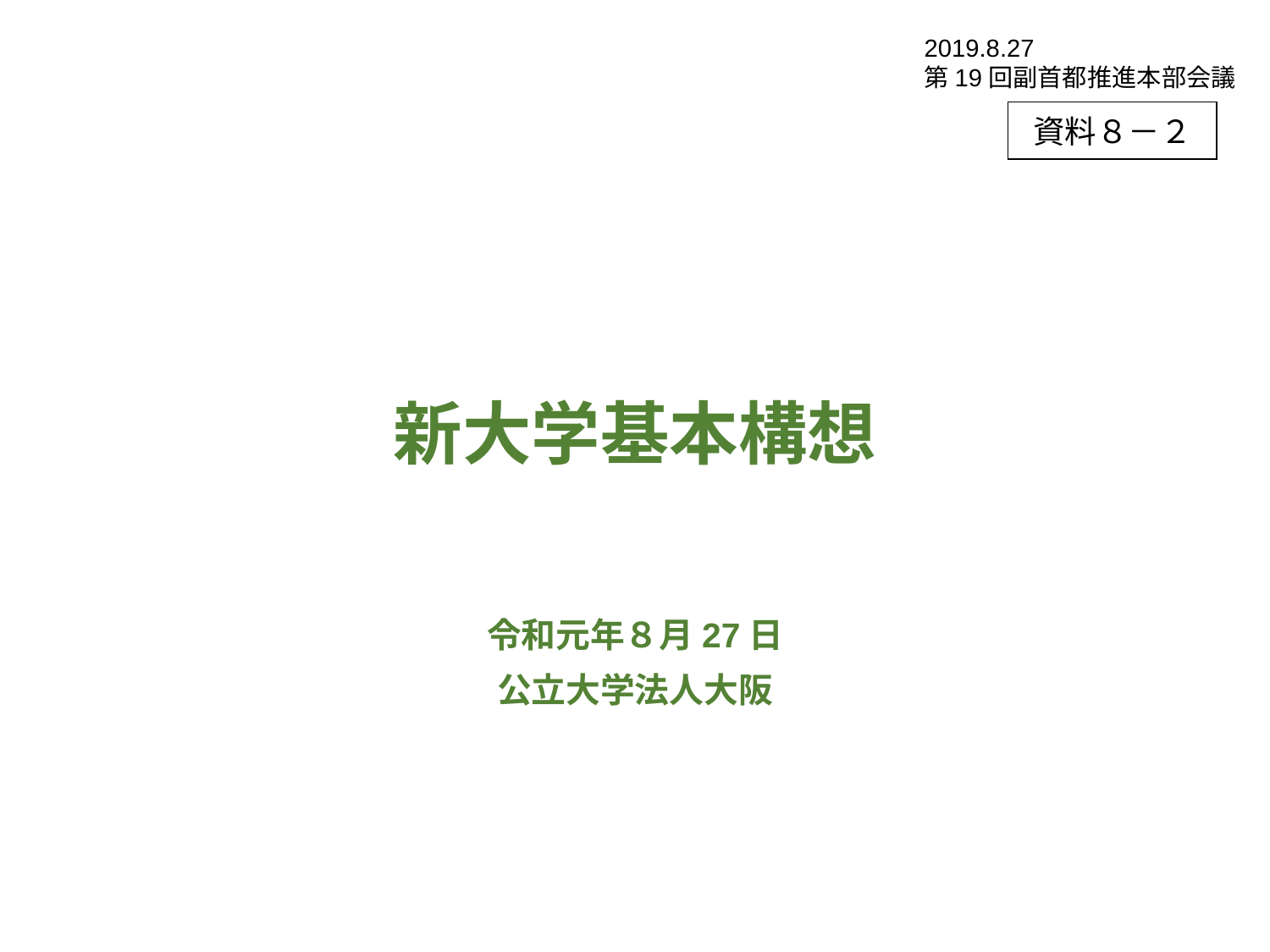

2019.8.27
第19回副首都推進本部会議
資料８－２
新大学基本構想

令和元年８月27日
公立大学法人大阪